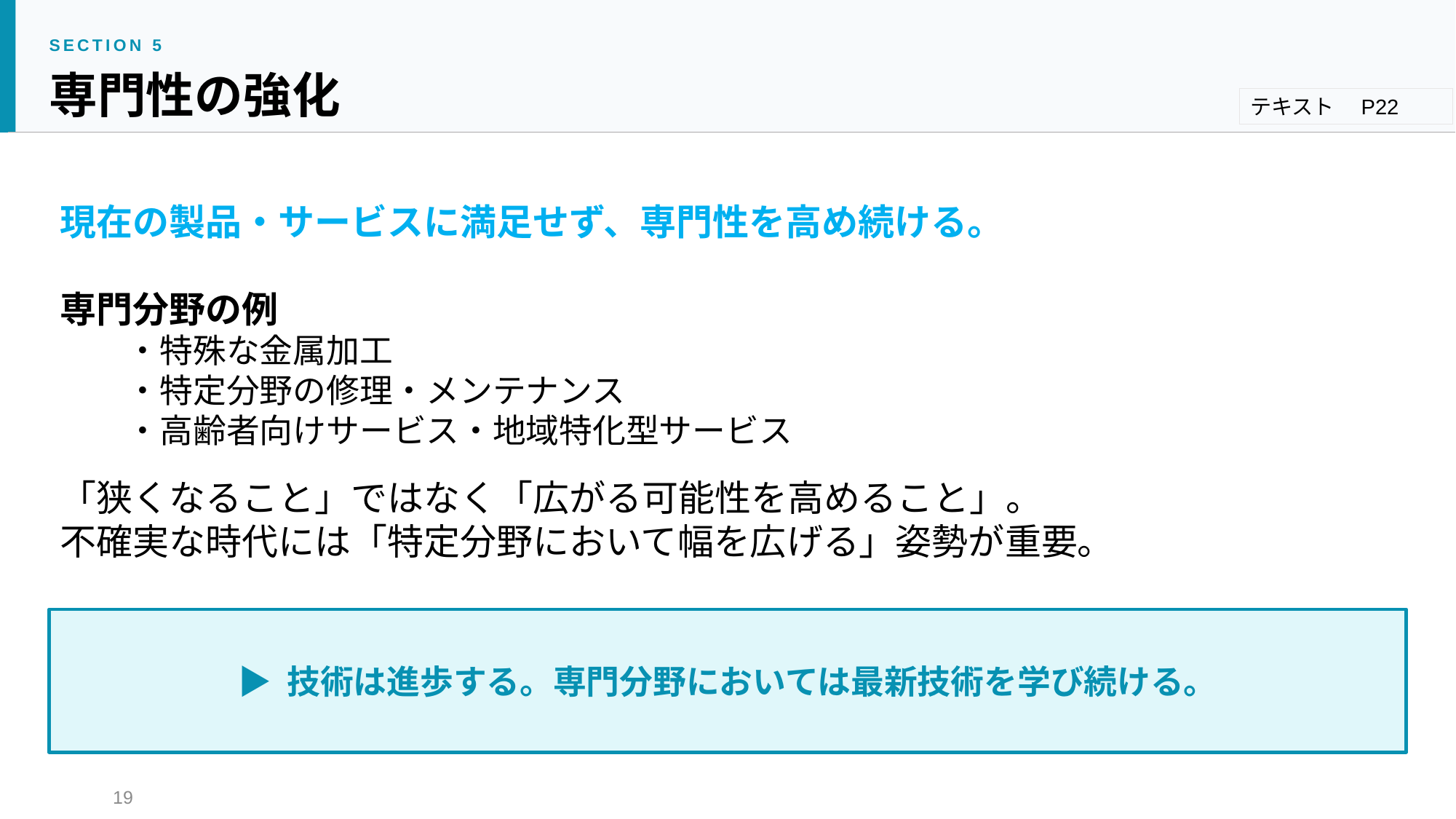

SECTION 5
専門性の強化
テキスト　P22
現在の製品・サービスに満足せず、専門性を高め続ける。

専門分野の例
　　・特殊な金属加工
　　・特定分野の修理・メンテナンス
　　・高齢者向けサービス・地域特化型サービス

「狭くなること」ではなく「広がる可能性を高めること」。
不確実な時代には「特定分野において幅を広げる」姿勢が重要。
▶ 技術は進歩する。専門分野においては最新技術を学び続ける。
19